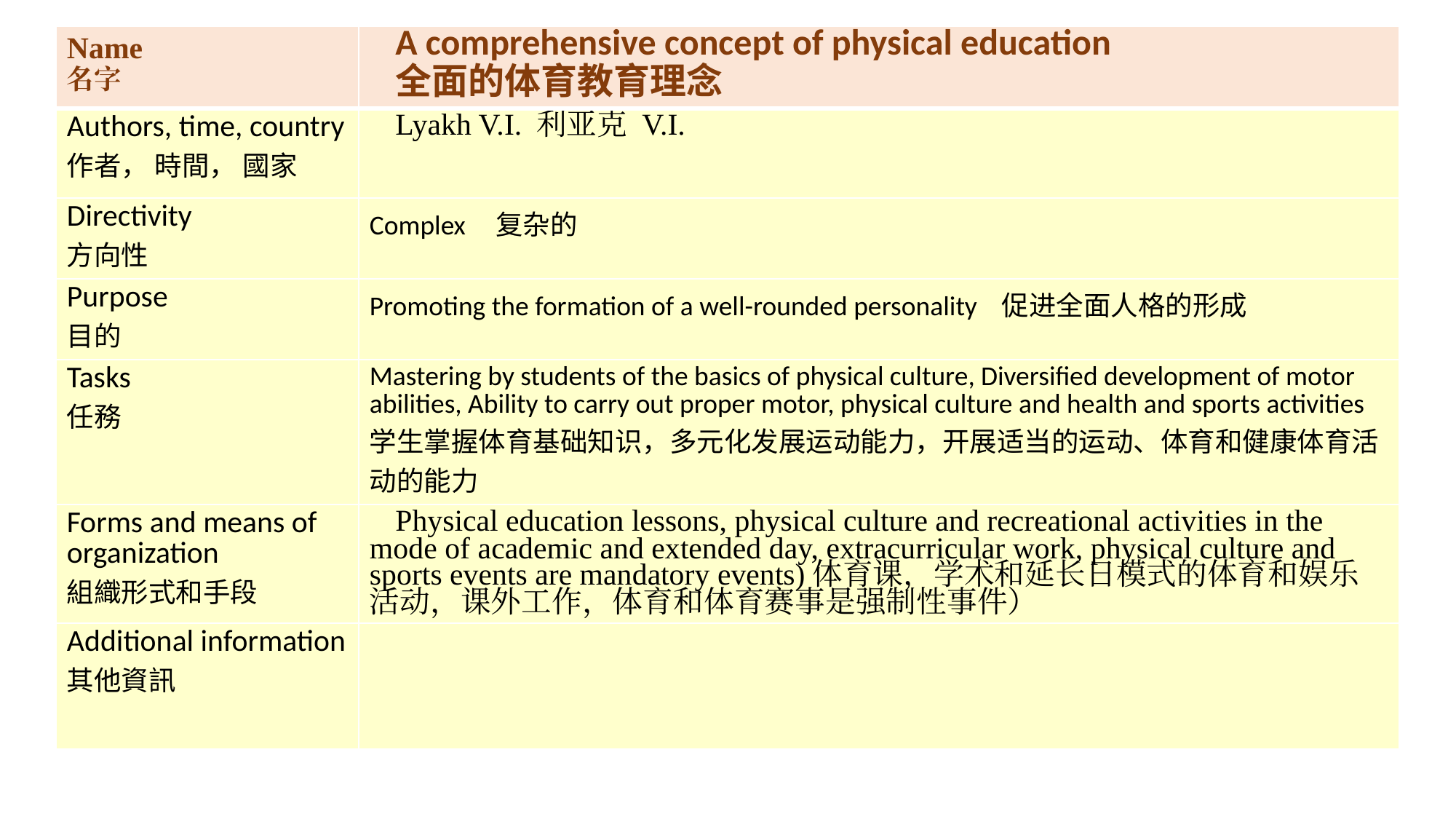

| Name 名字 | A comprehensive concept of physical education 全面的体育教育理念 |
| --- | --- |
| Authors, time, country 作者， 時間， 國家 | Lyakh V.I. 利亚克 V.I. |
| Directivity 方向性 | Complex 复杂的 |
| Purpose 目的 | Promoting the formation of a well-rounded personality 促进全面人格的形成 |
| Tasks 任務 | Mastering by students of the basics of physical culture, Diversified development of motor abilities, Ability to carry out proper motor, physical culture and health and sports activities学生掌握体育基础知识，多元化发展运动能力，开展适当的运动、体育和健康体育活动的能力 |
| Forms and means of organization 組織形式和手段 | Physical education lessons, physical culture and recreational activities in the mode of academic and extended day, extracurricular work, physical culture and sports events are mandatory events)体育课，学术和延长日模式的体育和娱乐活动，课外工作，体育和体育赛事是强制性事件） |
| Additional information 其他資訊 |  |